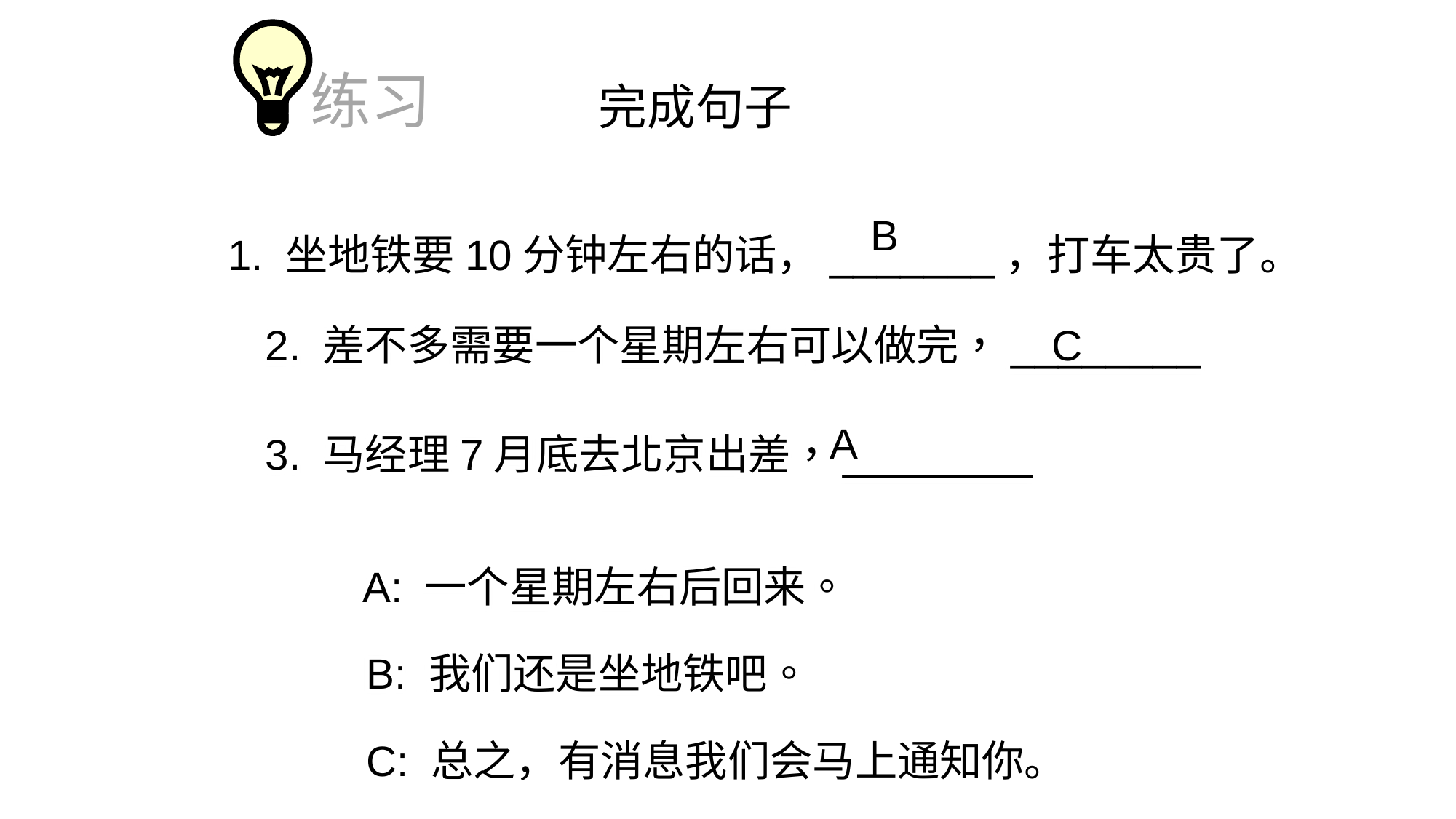

练习
完成句子
B
1. 坐地铁要10分钟左右的话，_______，打车太贵了。
C
2. 差不多需要一个星期左右可以做完，________
A
3. 马经理7月底去北京出差，________
A: 一个星期左右后回来。
B: 我们还是坐地铁吧。
C: 总之，有消息我们会马上通知你。